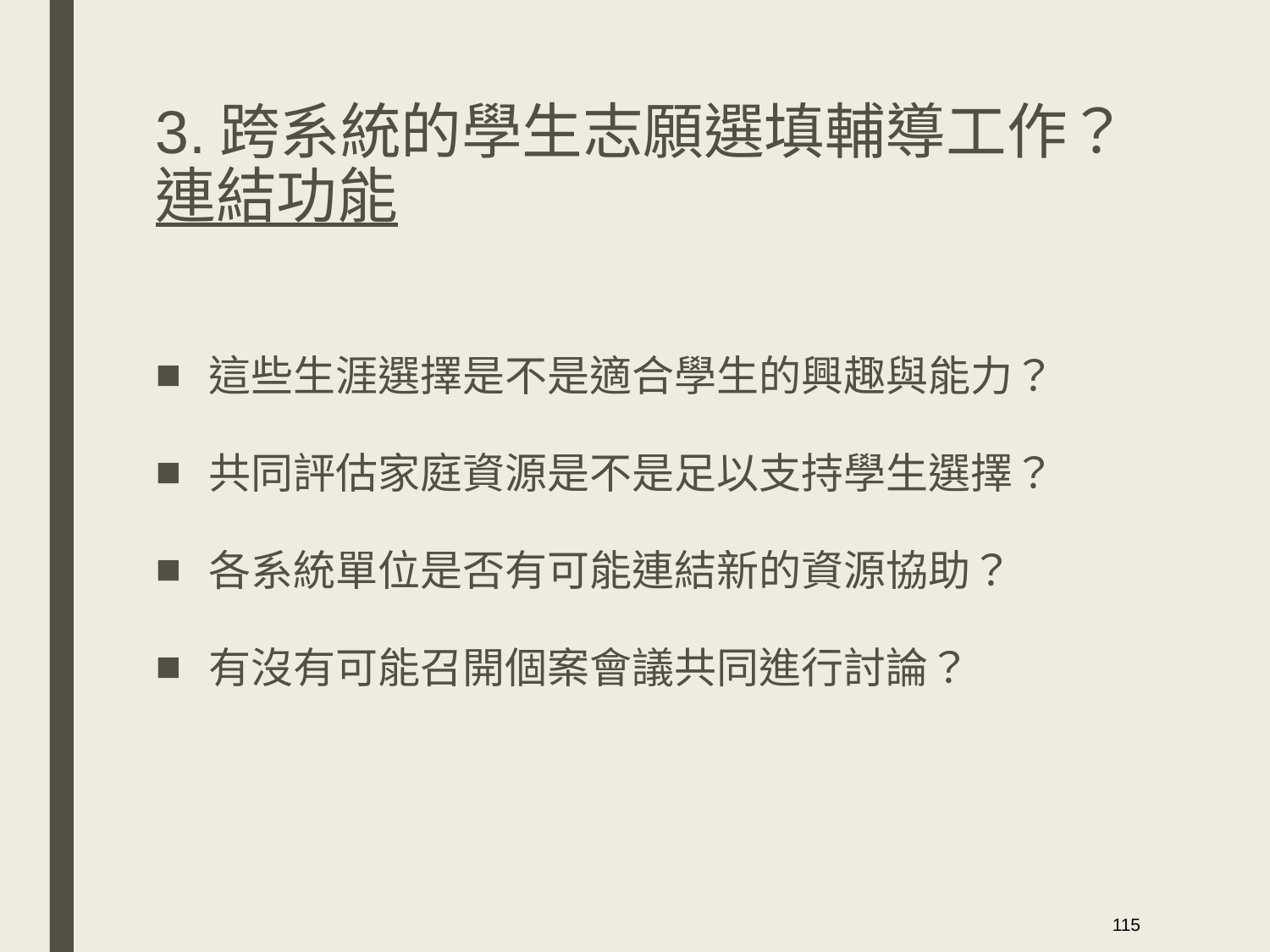

# 3.跨系統的學生志願選填輔導工作？ 連結功能
這些生涯選擇是不是適合學生的興趣與能力？
共同評估家庭資源是不是足以支持學生選擇？
各系統單位是否有可能連結新的資源協助？
有沒有可能召開個案會議共同進行討論？
115